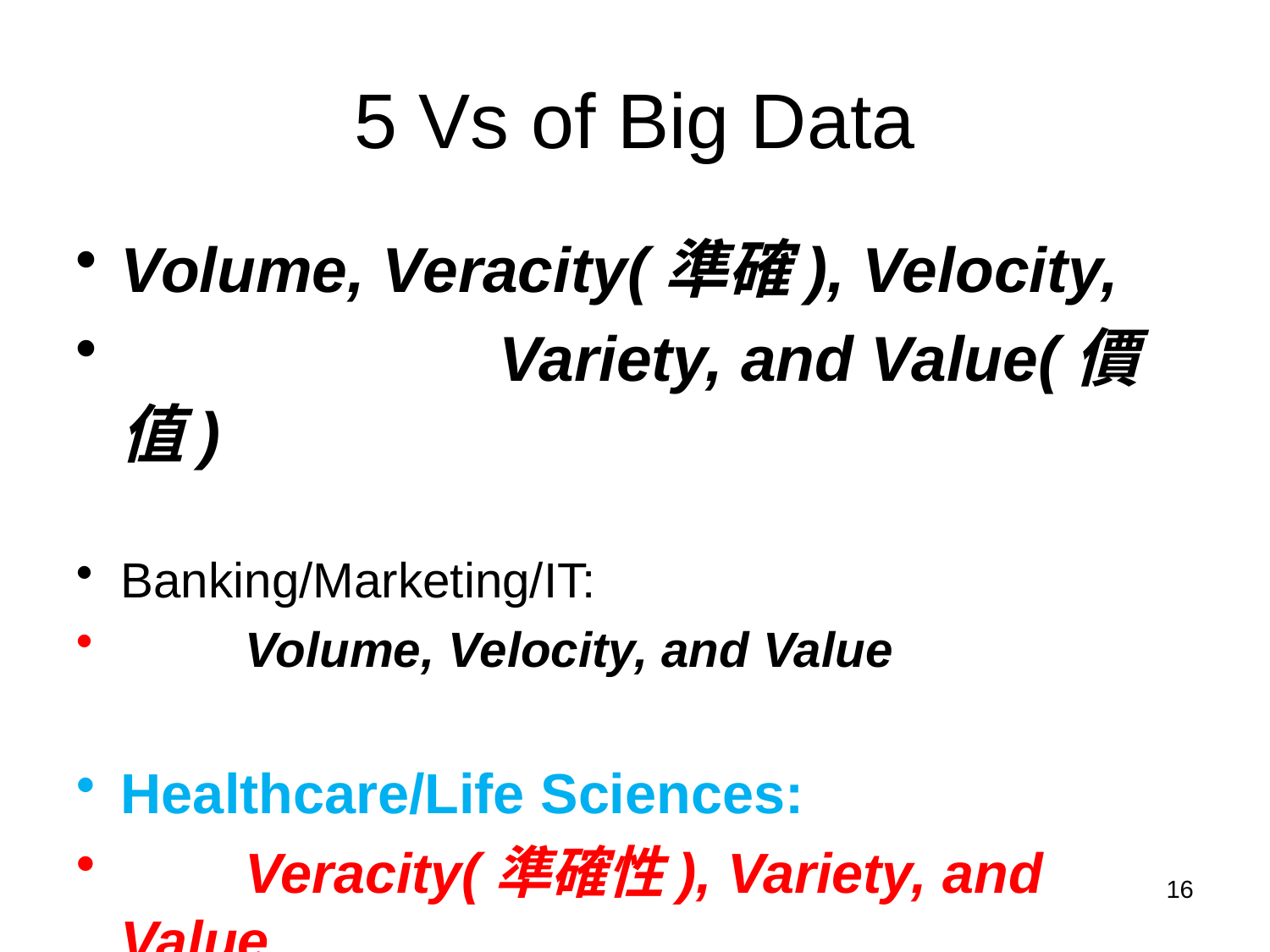

# 5 Vs of Big Data
Volume, Veracity(準確), Velocity,
				Variety, and Value(價值)

Banking/Marketing/IT:
		Volume, Velocity, and Value

Healthcare/Life Sciences:
		Veracity(準確性), Variety, and Value

16